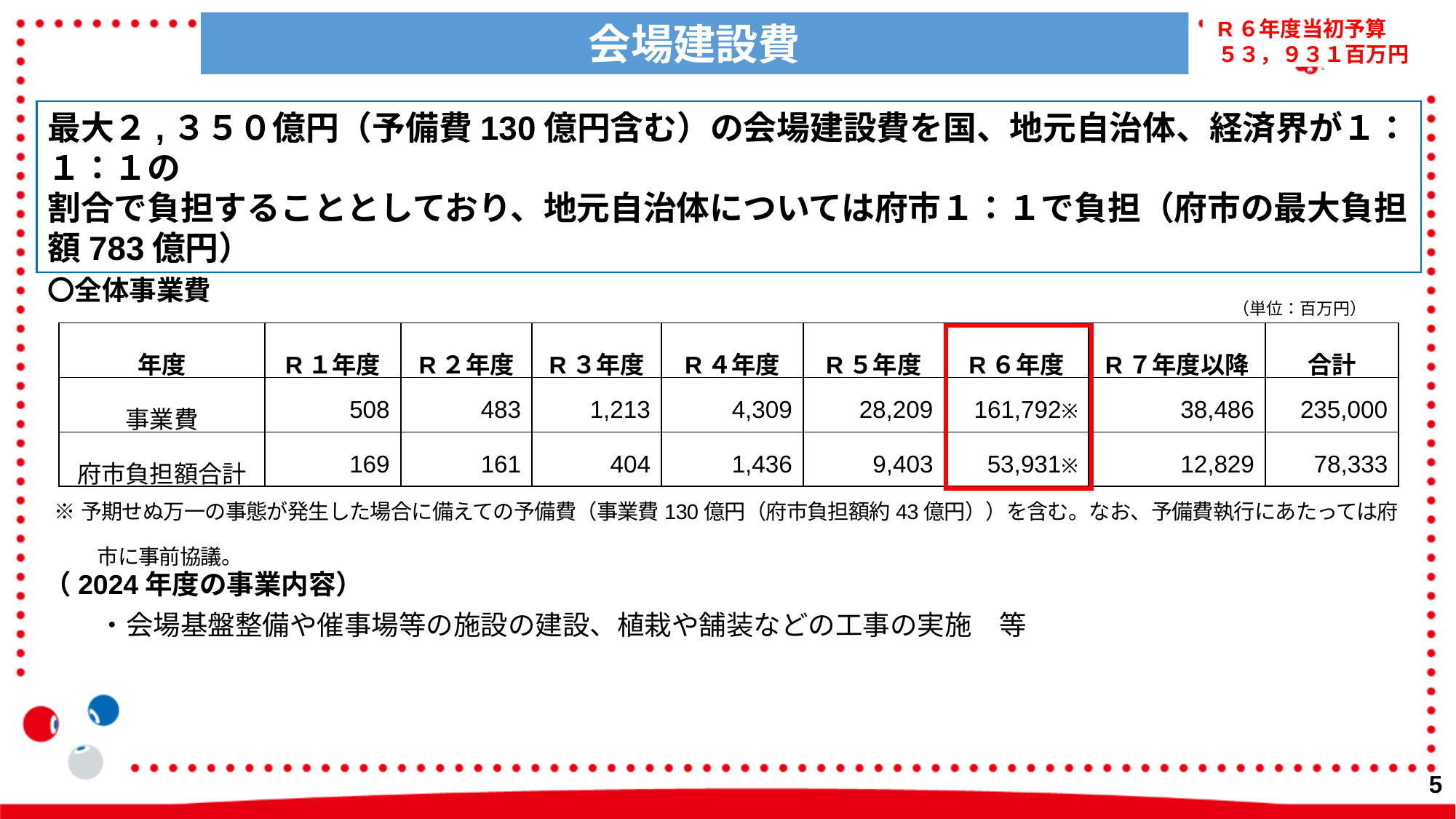

会場建設費
R６年度当初予算
５３，９３１百万円
最大２,３５０億円（予備費130億円含む）の会場建設費を国、地元自治体、経済界が１：１：１の
割合で負担することとしており、地元自治体については府市１：１で負担（府市の最大負担額783億円）
〇全体事業費
（単位：百万円）
| 年度 | R１年度 | R２年度 | R３年度 | R４年度 | R５年度 | R６年度 | R７年度以降 | 合計 |
| --- | --- | --- | --- | --- | --- | --- | --- | --- |
| 事業費 | 508 | 483 | 1,213 | 4,309 | 28,209 | 161,792※ | 38,486 | 235,000 |
| 府市負担額合計 | 169 | 161 | 404 | 1,436 | 9,403 | 53,931※ | 12,829 | 78,333 |

※予期せぬ万一の事態が発生した場合に備えての予備費（事業費130億円（府市負担額約43億円））を含む。なお、予備費執行にあたっては府市に事前協議。
（2024年度の事業内容）
　　・会場基盤整備や催事場等の施設の建設、植栽や舗装などの工事の実施　等
5